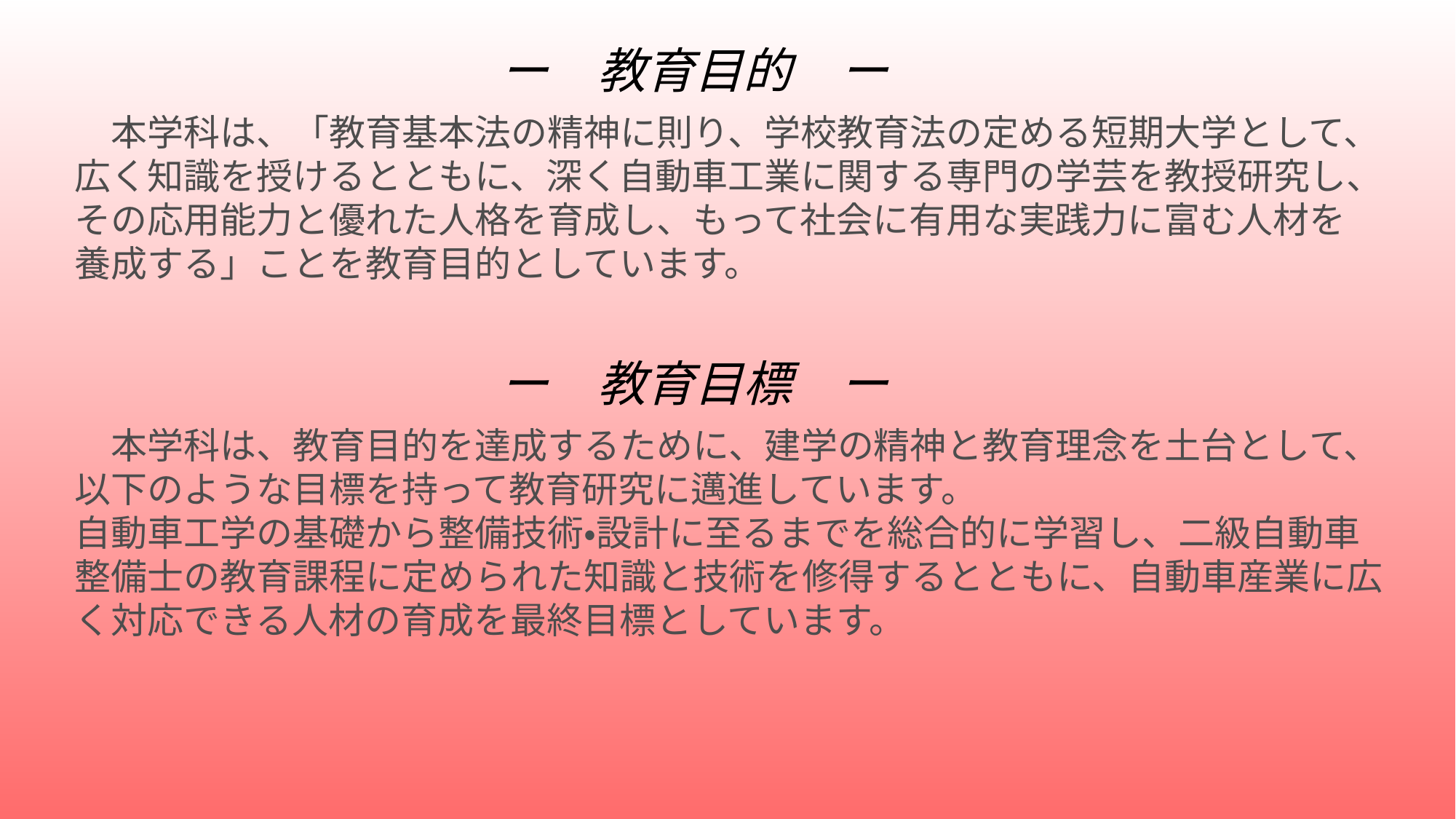

ー　教育目的　ー
　本学科は、「教育基本法の精神に則り、学校教育法の定める短期大学として、広く知識を授けるとともに、深く自動車工業に関する専門の学芸を教授研究し、その応用能力と優れた人格を育成し、もって社会に有用な実践力に富む人材を養成する」ことを教育目的としています。
ー　教育目標　ー
　本学科は、教育目的を達成するために、建学の精神と教育理念を土台として、以下のような目標を持って教育研究に邁進しています。
自動車工学の基礎から整備技術・設計に至るまでを総合的に学習し、二級自動車整備士の教育課程に定められた知識と技術を修得するとともに、自動車産業に広く対応できる人材の育成を最終目標としています。